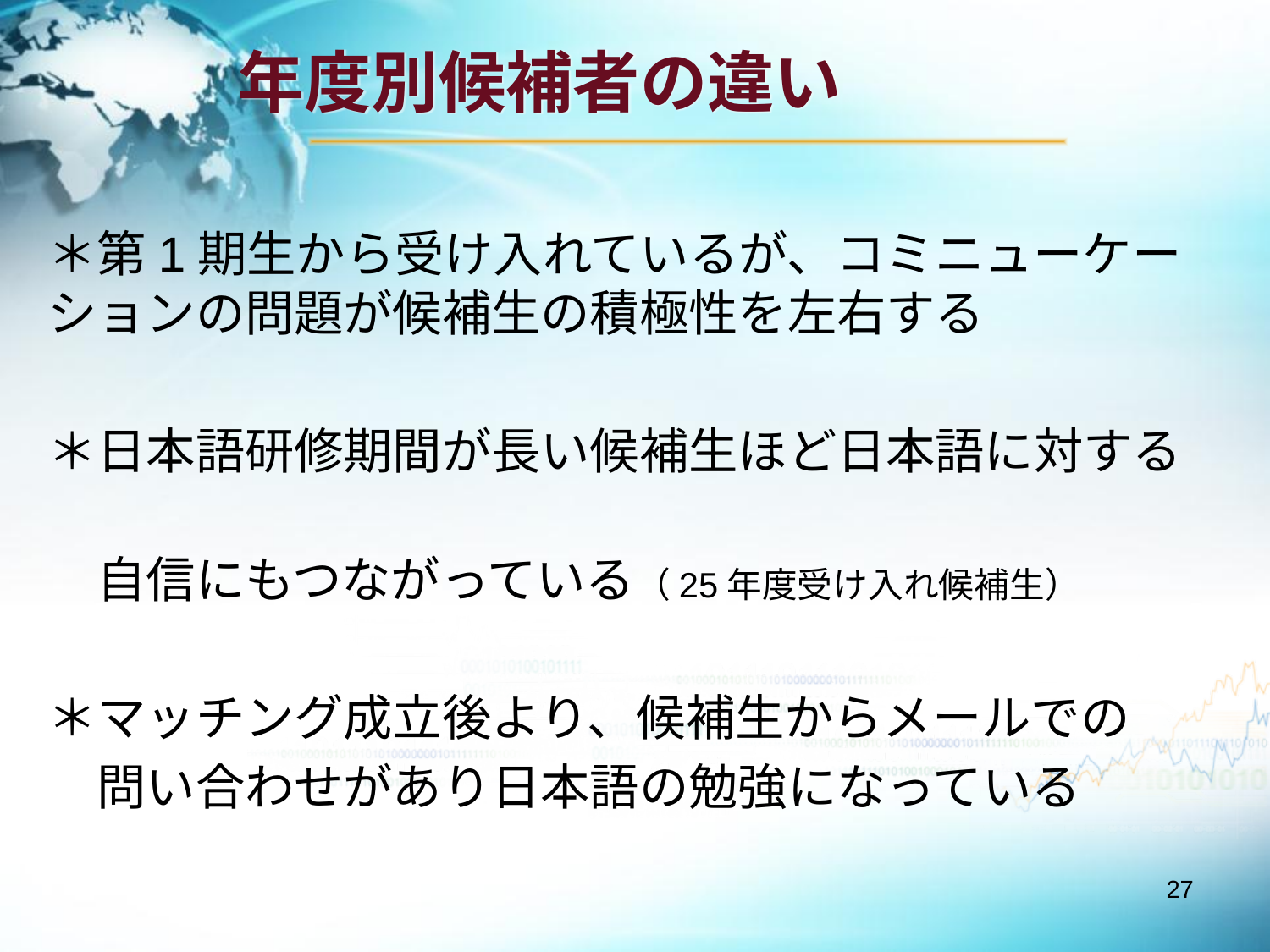

# 年度別候補者の違い
＊第1期生から受け入れているが、コミニューケーションの問題が候補生の積極性を左右する

＊日本語研修期間が長い候補生ほど日本語に対する
　自信にもつながっている（25年度受け入れ候補生）

＊マッチング成立後より、候補生からメールでの
　問い合わせがあり日本語の勉強になっている

27